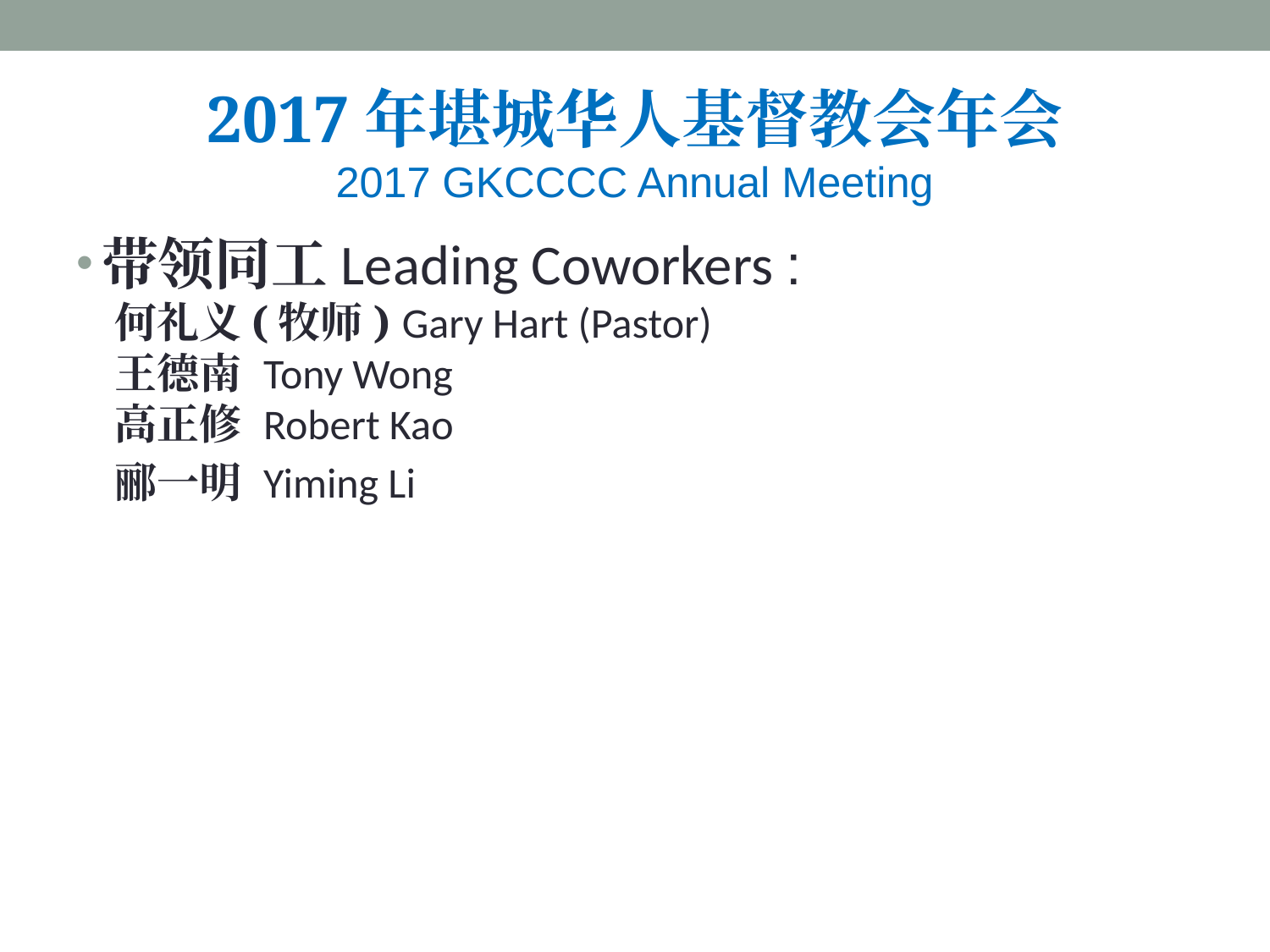

# 2017年堪城华人基督教会年会 2017 GKCCCC Annual Meeting
带领同工Leading Coworkers :
何礼义(牧师) Gary Hart (Pastor)
王德南 Tony Wong
高正修 Robert Kao
郦一明 Yiming Li